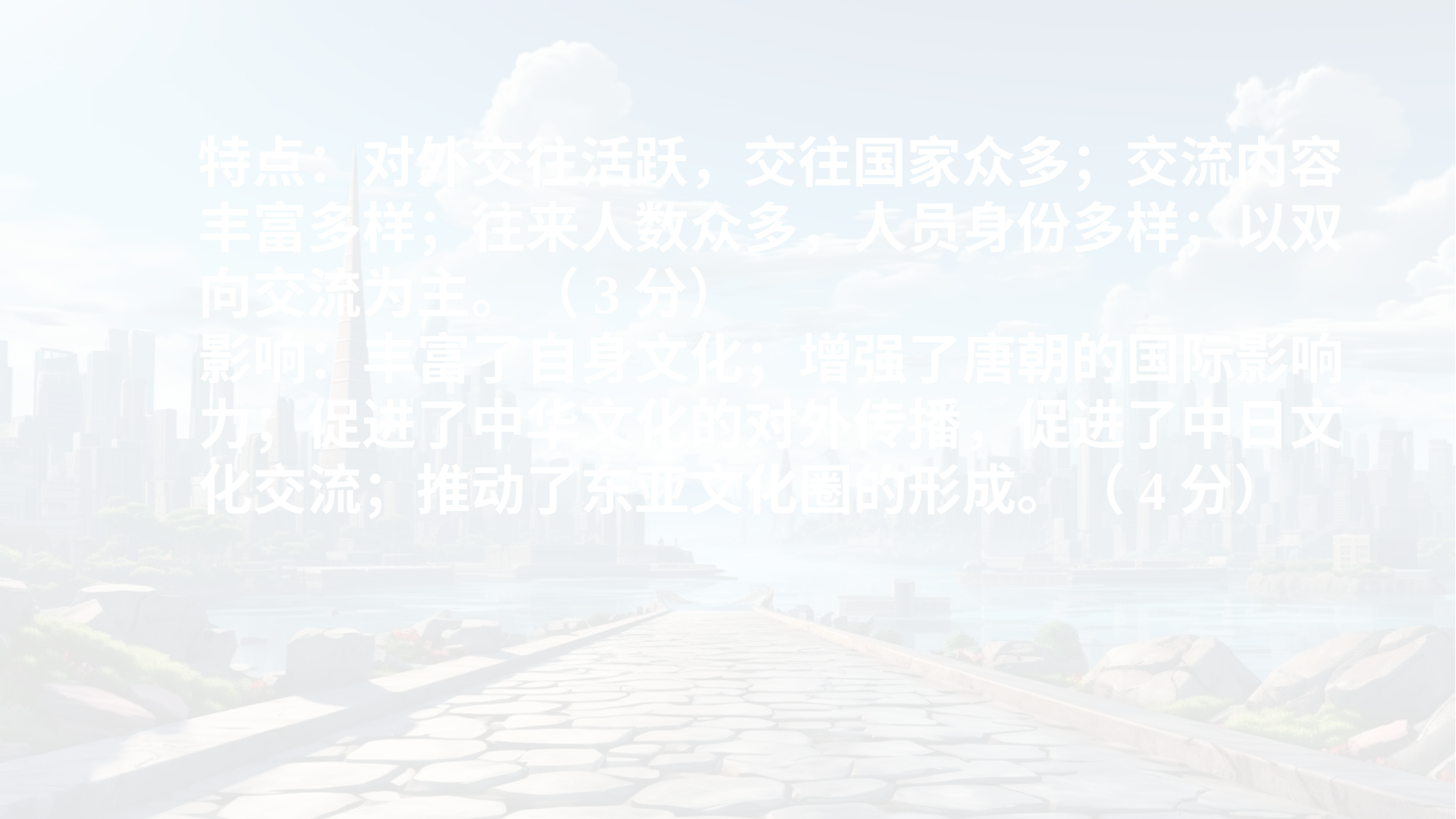

# 特点：对外交往活跃，交往国家众多；交流内容丰富多样；往来人数众多，人员身份多样；以双向交流为主。（3分） 影响：丰富了自身文化；增强了唐朝的国际影响力；促进了中华文化的对外传播，促进了中日文化交流；推动了东亚文化圈的形成。（4分）